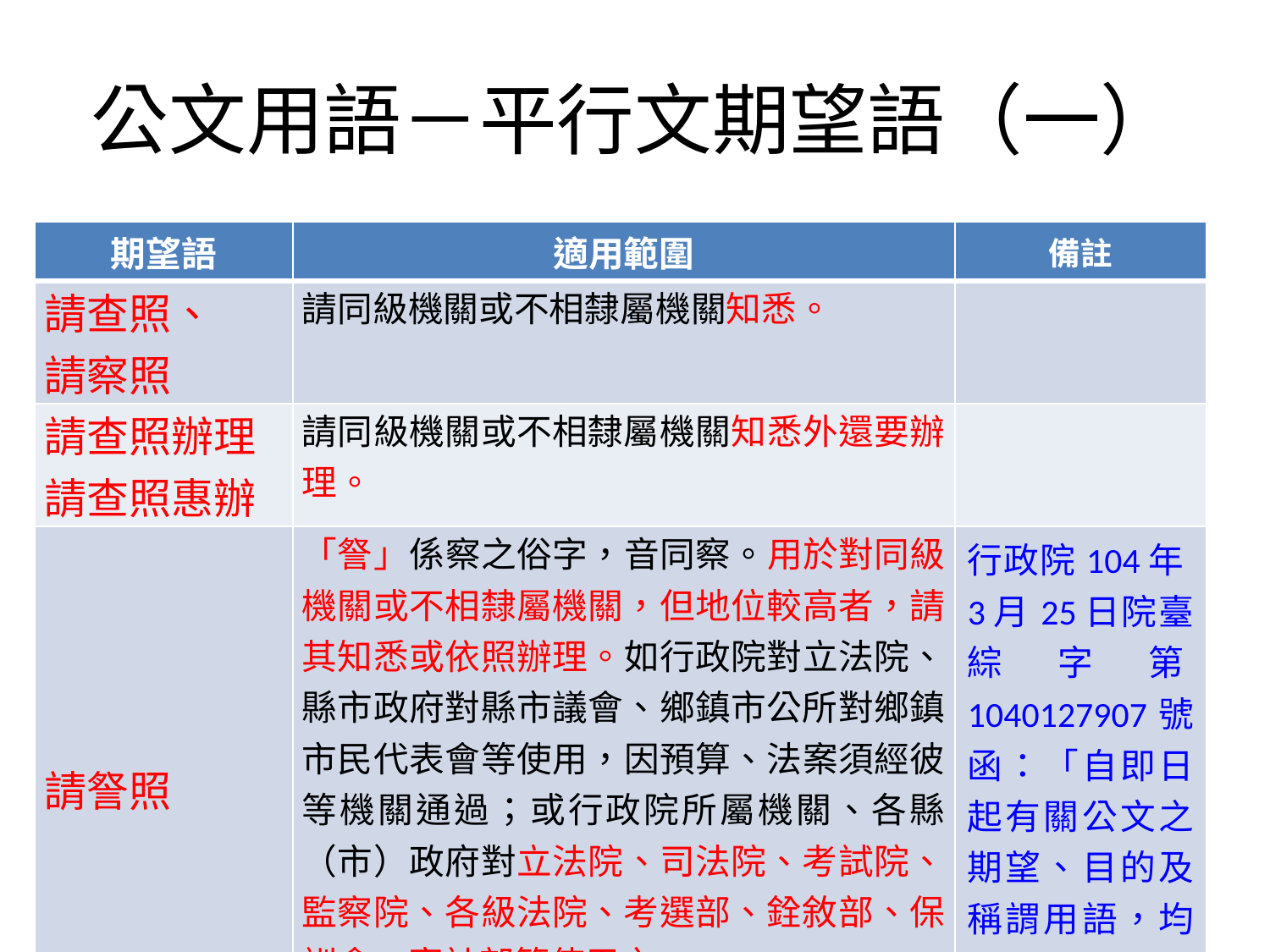

# 公文用語－平行文期望語（一）
| 期望語 | 適用範圍 | 備註 |
| --- | --- | --- |
| 請查照、 請察照 | 請同級機關或不相隸屬機關知悉。 |  |
| 請查照辦理 請查照惠辦 | 請同級機關或不相隸屬機關知悉外還要辦理。 |  |
| 請詧照 | 「詧」係察之俗字，音同察。用於對同級機關或不相隸屬機關，但地位較高者，請其知悉或依照辦理。如行政院對立法院、縣市政府對縣市議會、鄉鎮市公所對鄉鎮市民代表會等使用，因預算、法案須經彼等機關通過；或行政院所屬機關、各縣（市）政府對立法院、司法院、考試院、監察院、各級法院、考選部、銓敘部、保訓會、審計部等使用之。 | 行政院104年3月25日院臺綜字第1040127907號函：「自即日起有關公文之期望、目的及稱謂用語，均無須挪抬（空格）書寫。」 |